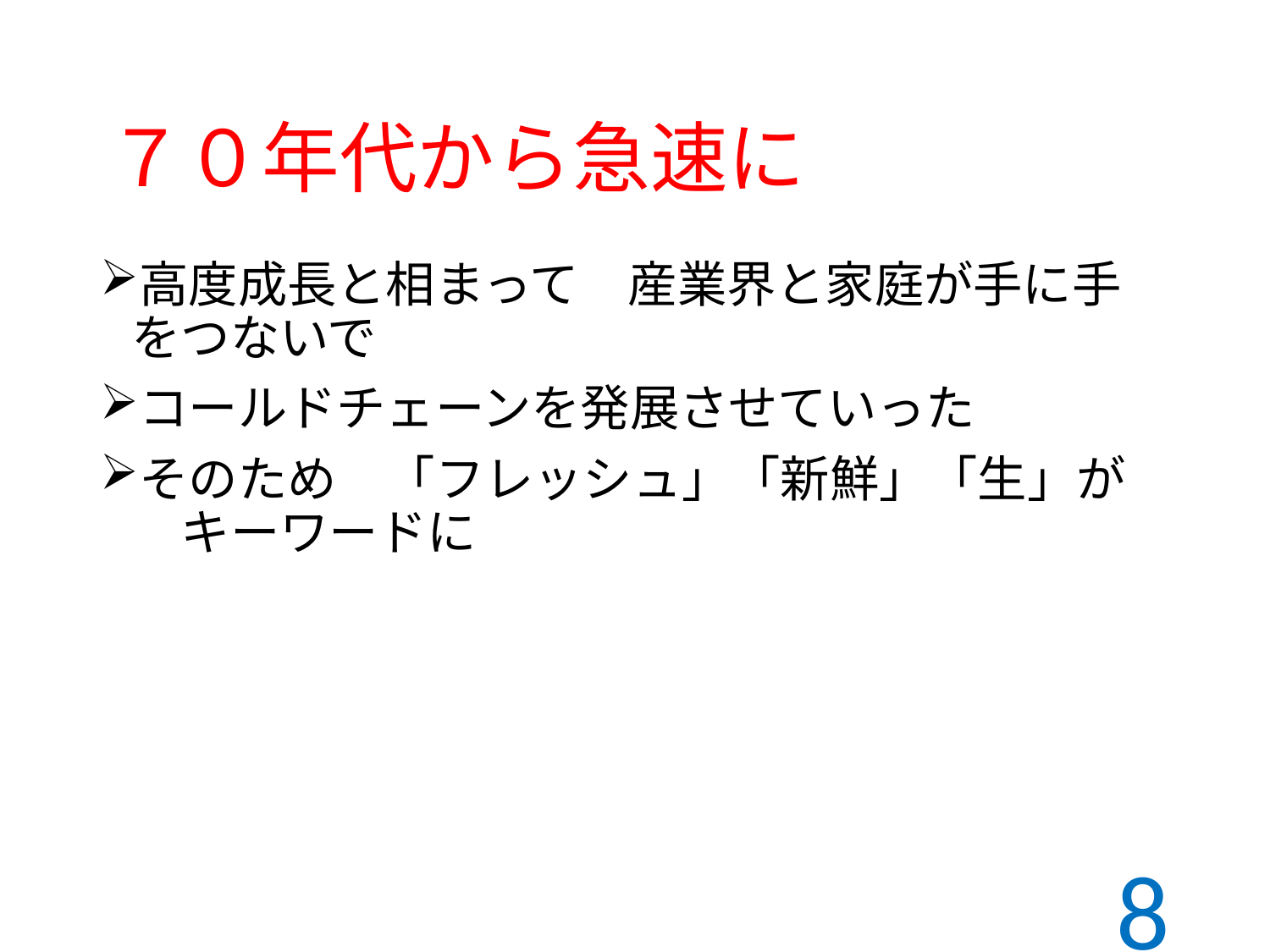

# ７０年代から急速に
高度成長と相まって　産業界と家庭が手に手をつないで
コールドチェーンを発展させていった
そのため　「フレッシュ」「新鮮」「生」が　キーワードに

8